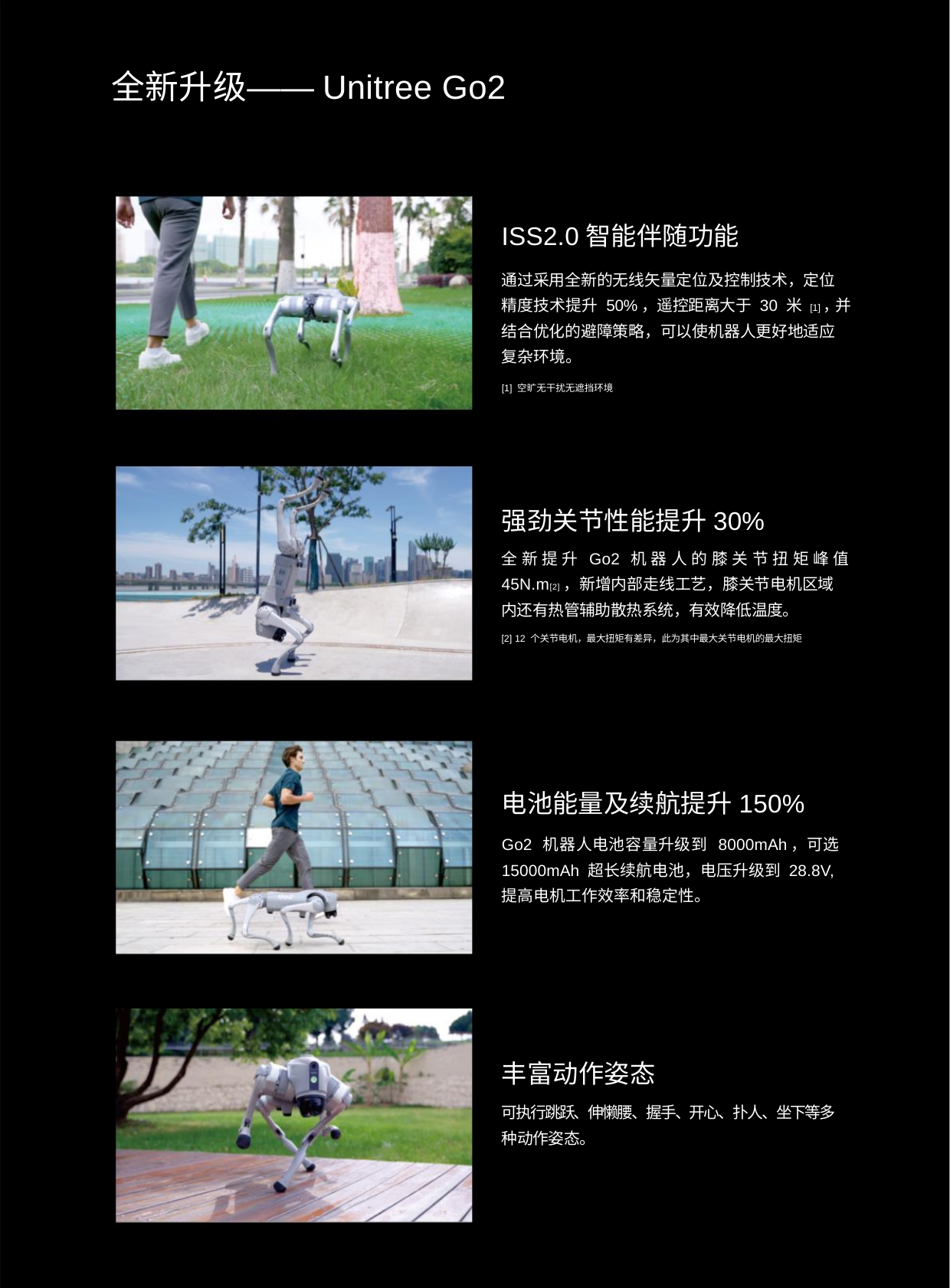

全新升级——Unitree Go2
ISS2.0智能伴随功能
通过采用全新的无线矢量定位及控制技术，定位
精度技术提升 50%，遥控距离大于 30 米 [1]，并
结合优化的避障策略，可以使机器人更好地适应
复杂环境。
[1] 空旷无干扰无遮挡环境
强劲关节性能提升30%
全 新 提 升 Go2 机 器 人 的 膝 关 节 扭 矩 峰 值
45N.m[2]，新增内部走线工艺，膝关节电机区域
内还有热管辅助散热系统，有效降低温度。
[2] 12 个关节电机，最大扭矩有差异，此为其中最大关节电机的最大扭矩
电池能量及续航提升150%
Go2 机器人电池容量升级到 8000mAh，可选
15000mAh 超长续航电池，电压升级到 28.8V,
提高电机工作效率和稳定性。
丰富动作姿态
可执行跳跃、伸懒腰、握手、开心、扑人、坐下等多
种动作姿态。